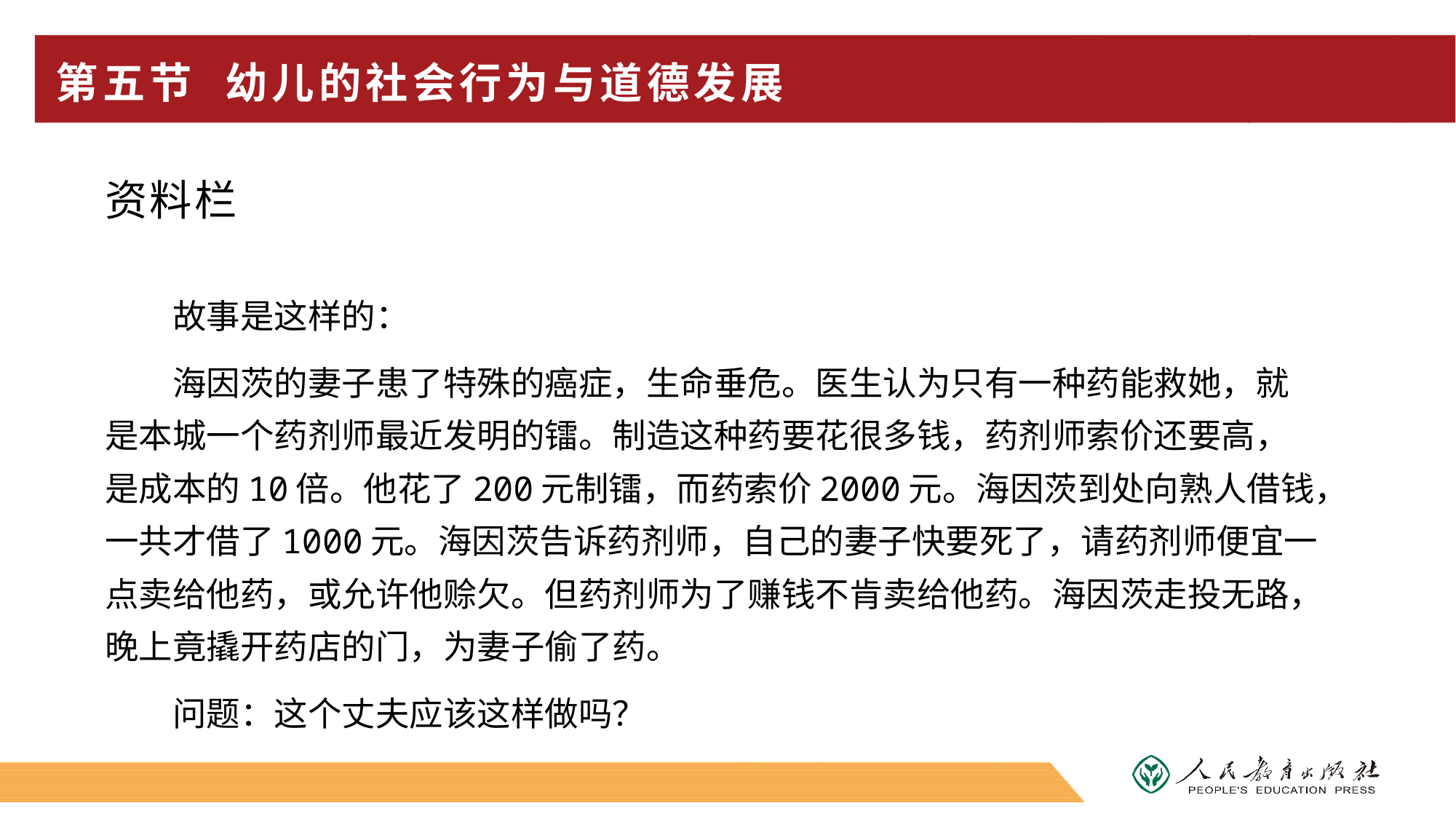

# 第五节  幼儿的社会行为与道德发展
资料栏
故事是这样的：
海因茨的妻子患了特殊的癌症，生命垂危。医生认为只有一种药能救她，就是本城一个药剂师最近发明的镭。制造这种药要花很多钱，药剂师索价还要高，是成本的10倍。他花了200元制镭，而药索价2000元。海因茨到处向熟人借钱，一共才借了1000元。海因茨告诉药剂师，自己的妻子快要死了，请药剂师便宜一点卖给他药，或允许他赊欠。但药剂师为了赚钱不肯卖给他药。海因茨走投无路，晚上竟撬开药店的门，为妻子偷了药。
问题：这个丈夫应该这样做吗？